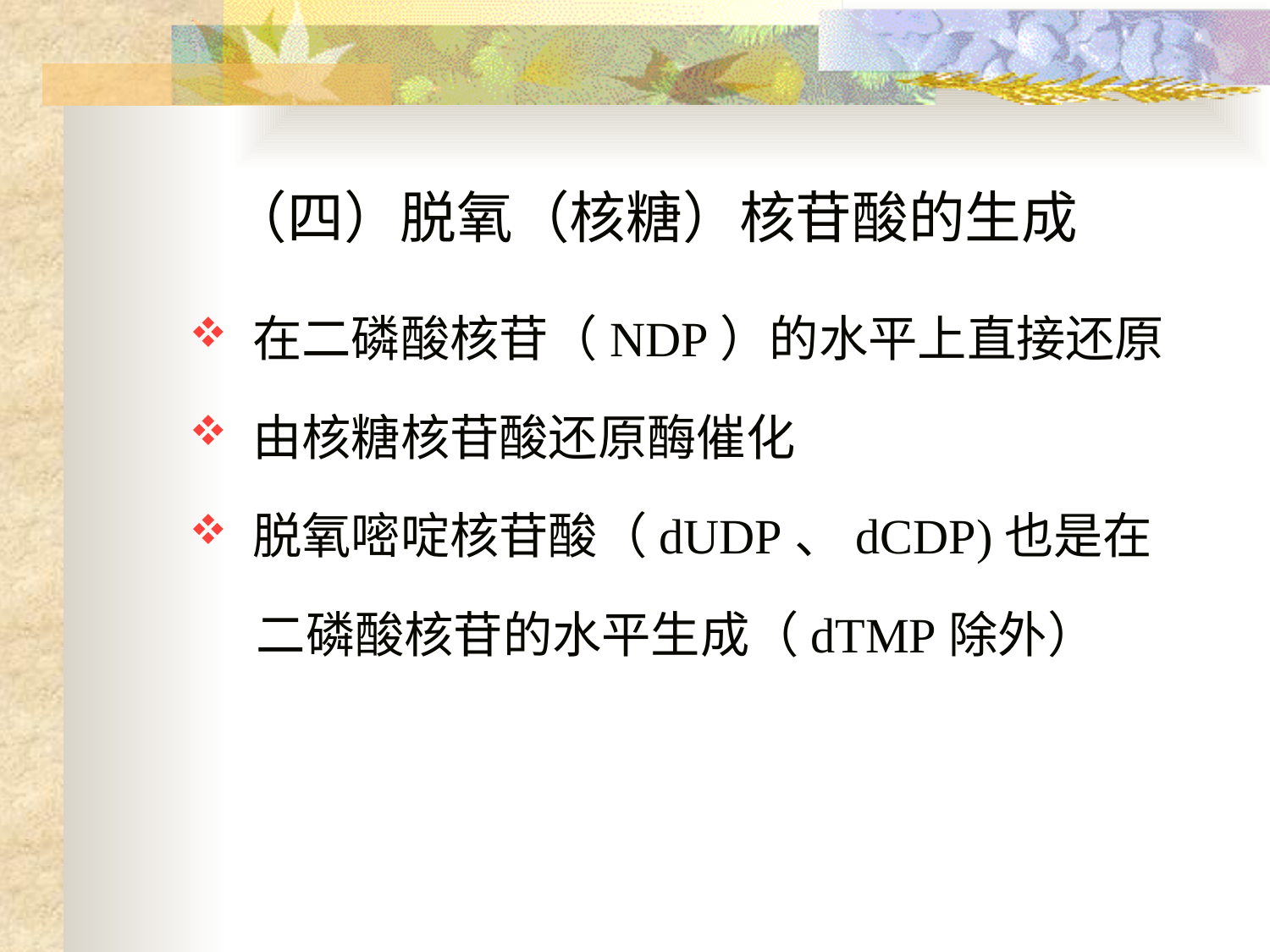

# （四）脱氧（核糖）核苷酸的生成

在二磷酸核苷（NDP）的水平上直接还原
由核糖核苷酸还原酶催化
脱氧嘧啶核苷酸（dUDP、dCDP)也是在
     二磷酸核苷的水平生成（dTMP除外）